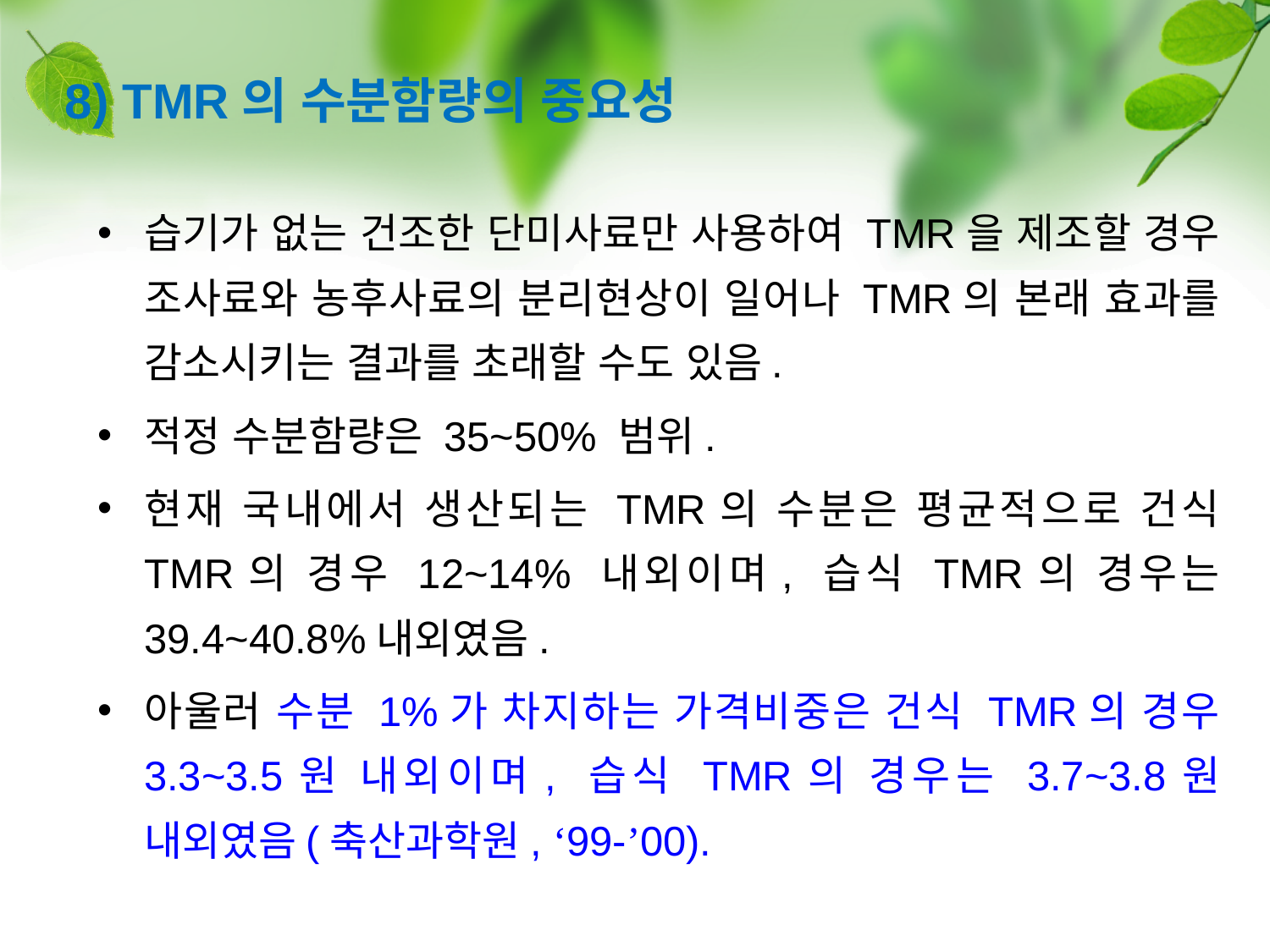

# 8) TMR의 수분함량의 중요성
습기가 없는 건조한 단미사료만 사용하여 TMR을 제조할 경우 조사료와 농후사료의 분리현상이 일어나 TMR의 본래 효과를 감소시키는 결과를 초래할 수도 있음.
적정 수분함량은 35~50% 범위.
현재 국내에서 생산되는 TMR의 수분은 평균적으로 건식 TMR의 경우 12~14% 내외이며, 습식 TMR의 경우는 39.4~40.8%내외였음.
아울러 수분 1%가 차지하는 가격비중은 건식 TMR의 경우 3.3~3.5원 내외이며, 습식 TMR의 경우는 3.7~3.8원 내외였음(축산과학원, ‘99-’00).